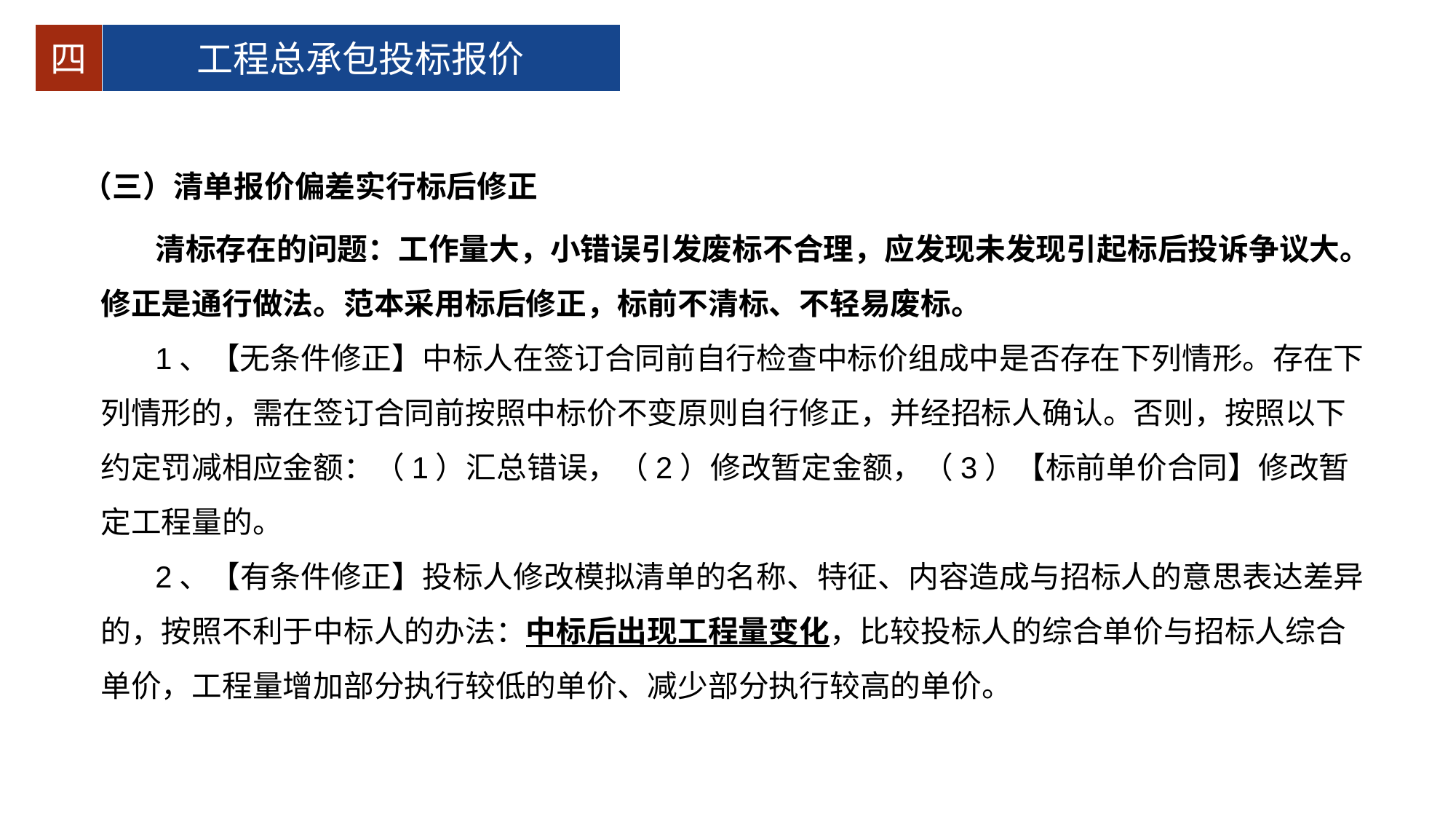

四
工程总承包投标报价
（三）清单报价偏差实行标后修正
清标存在的问题：工作量大，小错误引发废标不合理，应发现未发现引起标后投诉争议大。修正是通行做法。范本采用标后修正，标前不清标、不轻易废标。
1、【无条件修正】中标人在签订合同前自行检查中标价组成中是否存在下列情形。存在下列情形的，需在签订合同前按照中标价不变原则自行修正，并经招标人确认。否则，按照以下约定罚减相应金额：（1）汇总错误，（2）修改暂定金额，（3）【标前单价合同】修改暂定工程量的。
2、【有条件修正】投标人修改模拟清单的名称、特征、内容造成与招标人的意思表达差异的，按照不利于中标人的办法：中标后出现工程量变化，比较投标人的综合单价与招标人综合单价，工程量增加部分执行较低的单价、减少部分执行较高的单价。